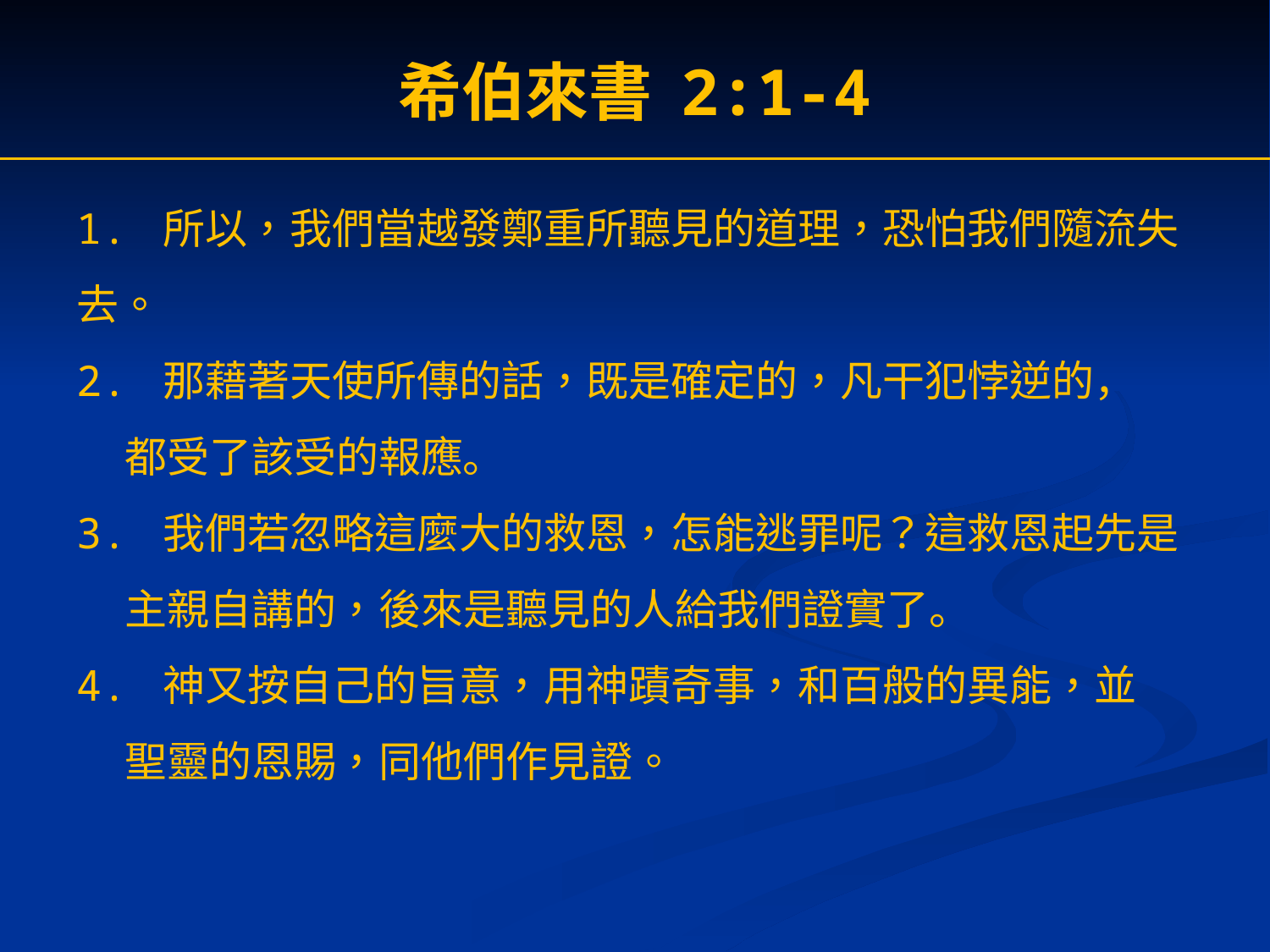

希伯來書 2:1-4
1. 所以，我們當越發鄭重所聽見的道理，恐怕我們隨流失去。
2. 那藉著天使所傳的話，既是確定的，凡干犯悖逆的，
    都受了該受的報應。
3. 我們若忽略這麼大的救恩，怎能逃罪呢？這救恩起先是
    主親自講的，後來是聽見的人給我們證實了。
4. 神又按自己的旨意，用神蹟奇事，和百般的異能，並
    聖靈的恩賜，同他們作見證。